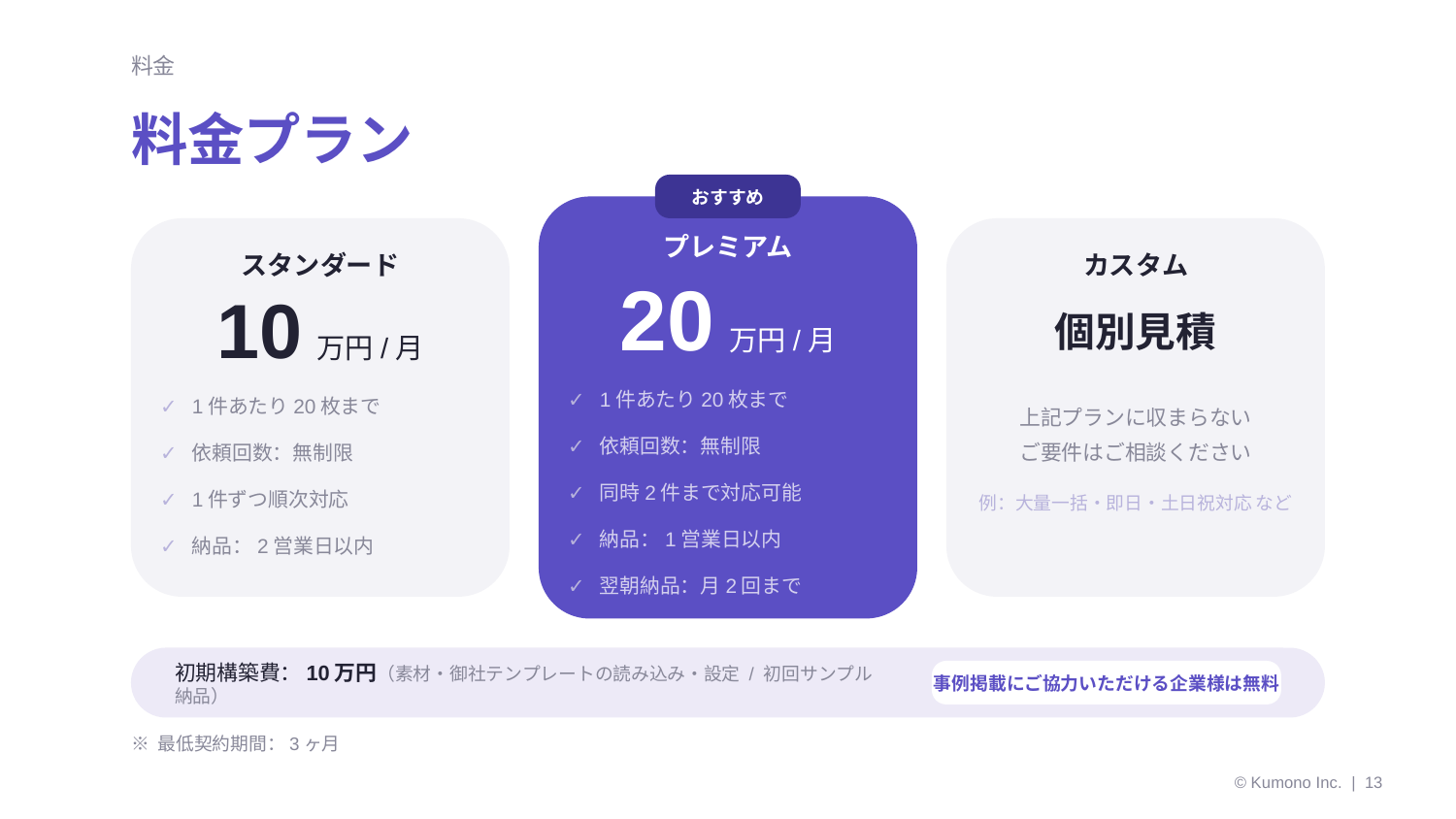

料金
料金プラン

おすすめ

プレミアム
スタンダード
カスタム
20 万円/月
10 万円/月
個別見積
✓
1件あたり20枚まで
上記プランに収まらない
ご要件はご相談ください
✓
1件あたり20枚まで
✓
依頼回数：無制限
✓
依頼回数：無制限
✓
同時2件まで対応可能
✓
1件ずつ順次対応
例：大量一括・即日・土日祝対応 など
✓
納品：1営業日以内
✓
納品：2営業日以内
✓
翌朝納品：月2回まで

初期構築費：10万円（素材・御社テンプレートの読み込み・設定 / 初回サンプル納品）

事例掲載にご協力いただける企業様は無料
※ 最低契約期間：3ヶ月
© Kumono Inc.  |  13